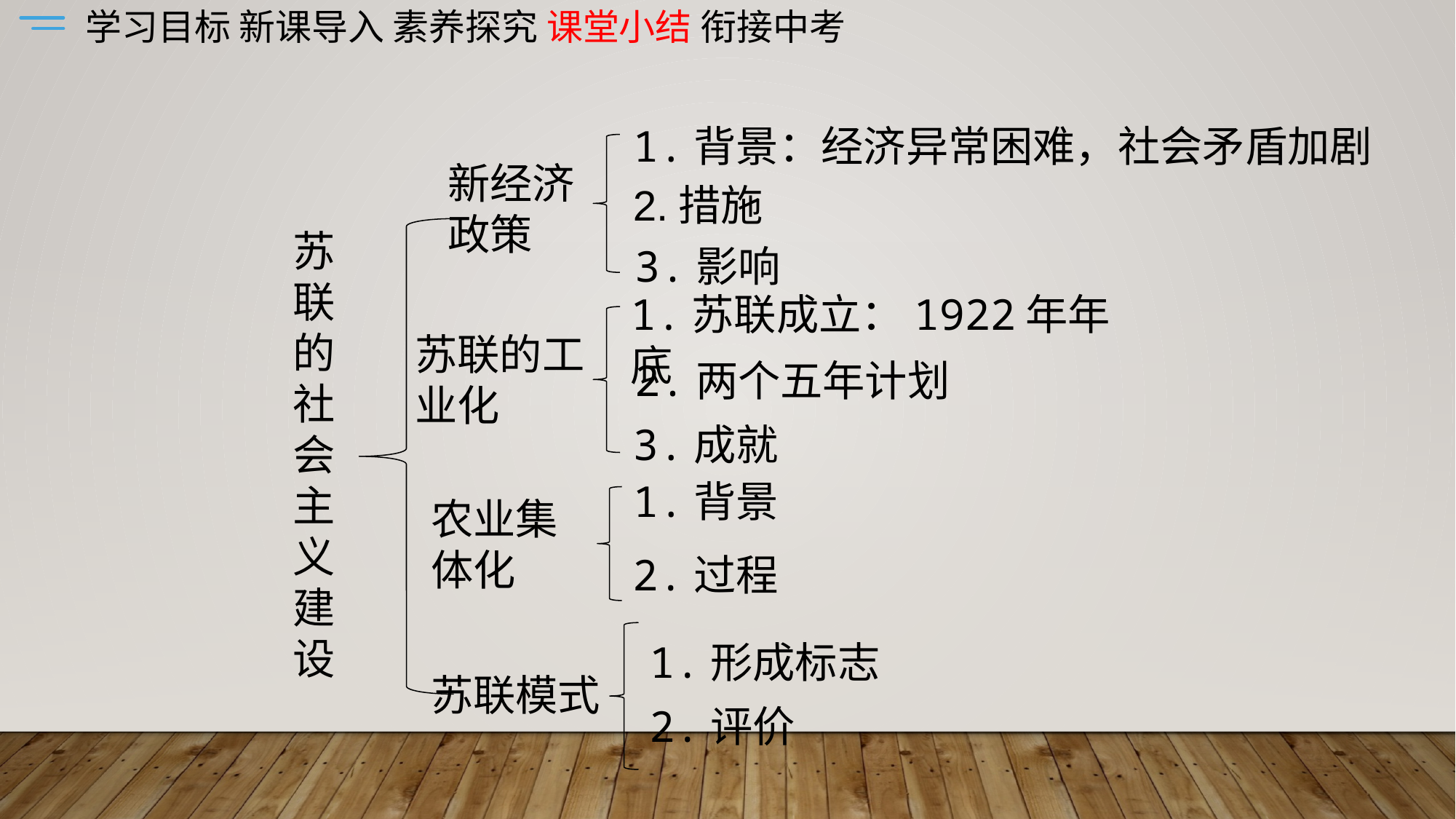

学习目标 新课导入 素养探究 课堂小结 衔接中考
1.背景：经济异常困难，社会矛盾加剧

新经济政策
2.措施
苏联的社会主义建设

3.影响
1.苏联成立：1922年年底

苏联的工业化
2.两个五年计划
3.成就
1.背景
农业集体化

2.过程

1.形成标志
苏联模式
2.评价